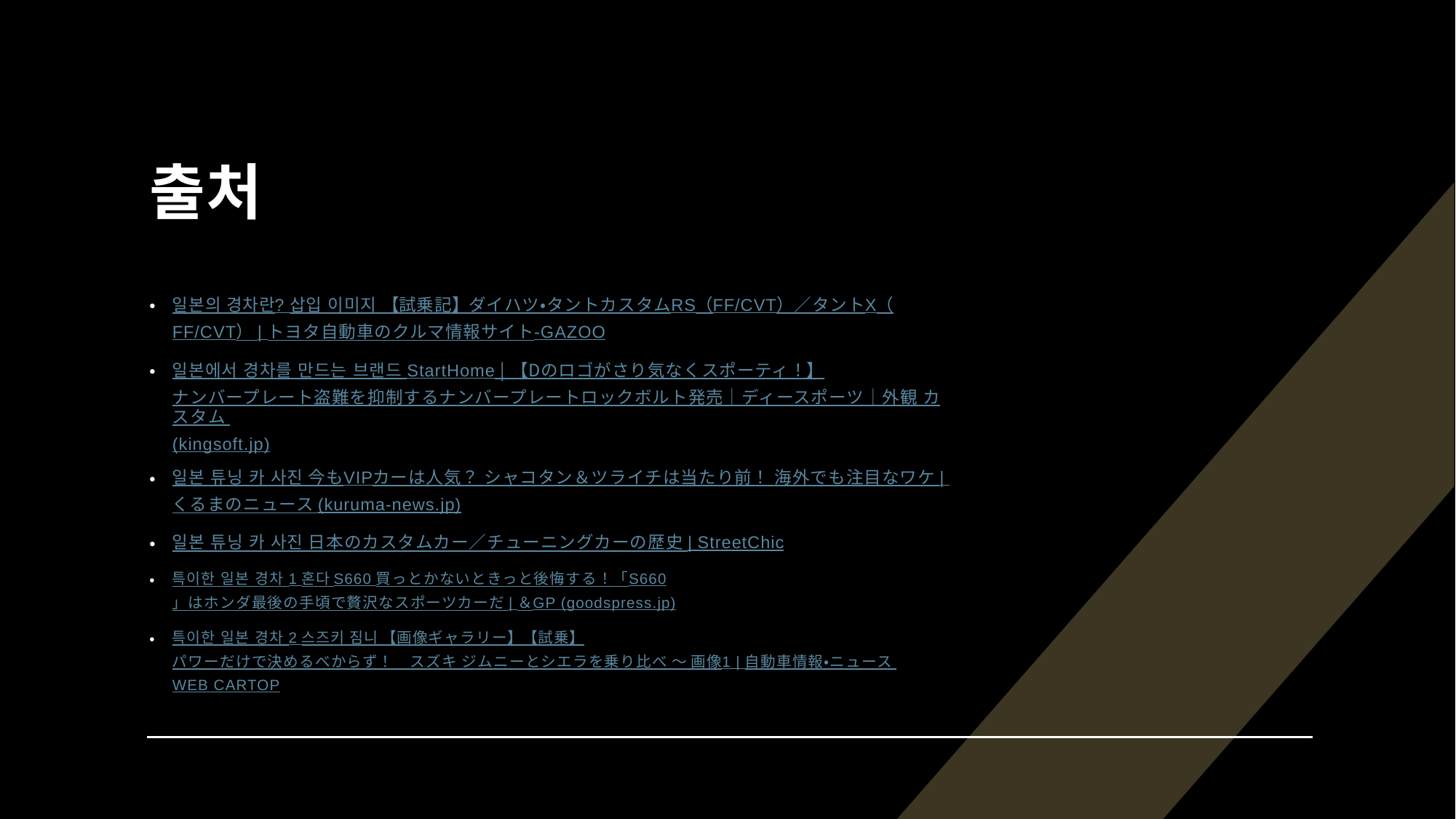

# 출처

일본의 경차란? 삽입 이미지 【試乗記】ダイハツ・タントカスタムRS（FF/CVT）／タントX（FF/CVT） | トヨタ自動車のクルマ情報サイト‐GAZOO
일본에서 경차를 만드는 브랜드 StartHome | 【Dのロゴがさり気なくスポーティ！】ナンバープレート盗難を抑制するナンバープレートロックボルト発売｜ディースポーツ｜外観 カスタム (kingsoft.jp)
일본 튜닝 카 사진 今もVIPカーは人気？ シャコタン＆ツライチは当たり前！ 海外でも注目なワケ | くるまのニュース (kuruma-news.jp)
일본 튜닝 카 사진 日本のカスタムカー／チューニングカーの歴史 | StreetChic
특이한 일본 경차 1 혼다 S660 買っとかないときっと後悔する！「S660」はホンダ最後の手頃で贅沢なスポーツカーだ | ＆GP (goodspress.jp)
특이한 일본 경차 2 스즈키 짐니 【画像ギャラリー】【試乗】パワーだけで決めるべからず！　スズキ ジムニーとシエラを乗り比べ 〜 画像1 | 自動車情報・ニュース WEB CARTOP